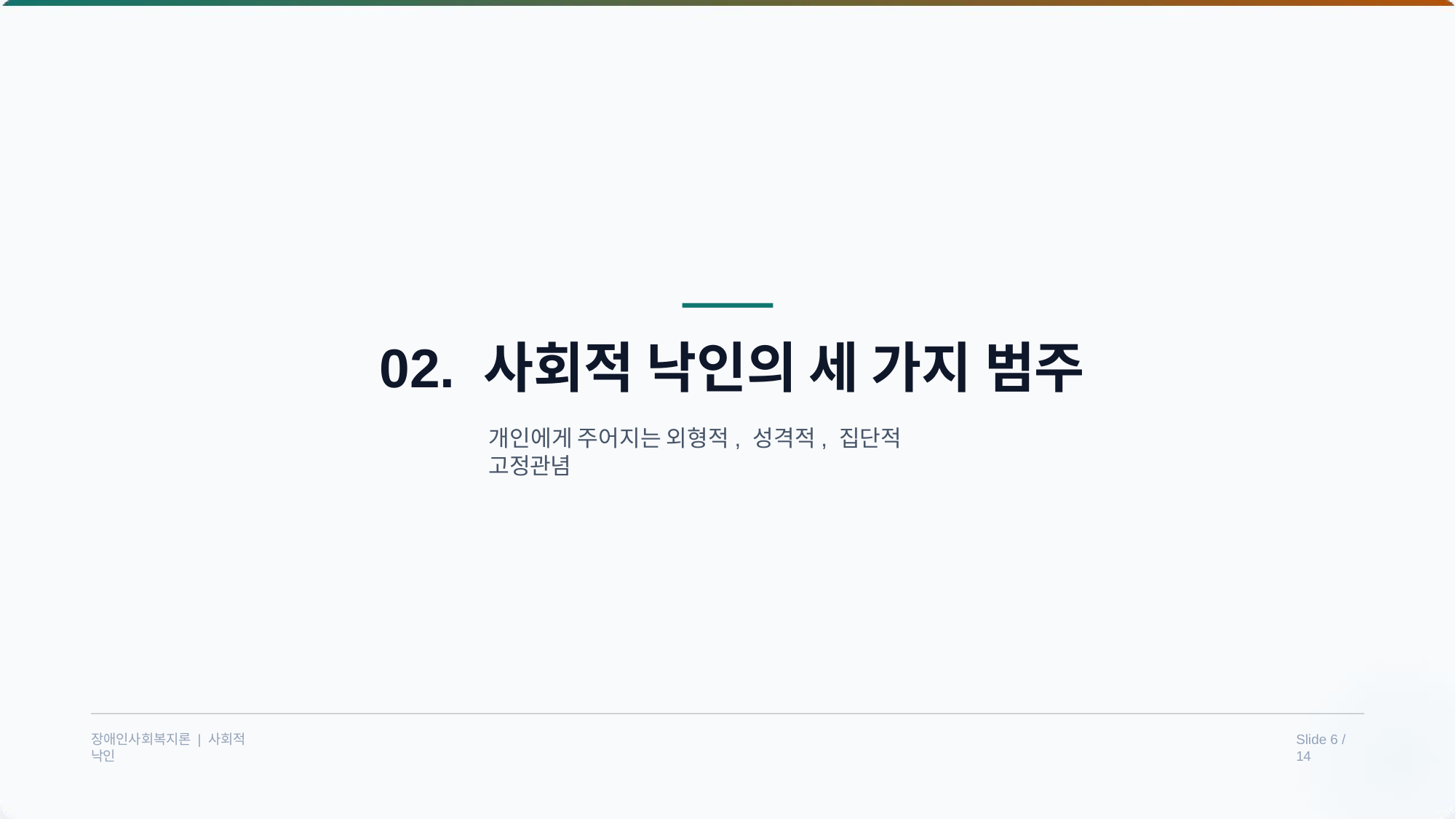

# 02. 사회적 낙인의 세 가지 범주

개인에게 주어지는 외형적, 성격적, 집단적 고정관념
Slide 6 /
14
장애인사회복지론 | 사회적 낙인